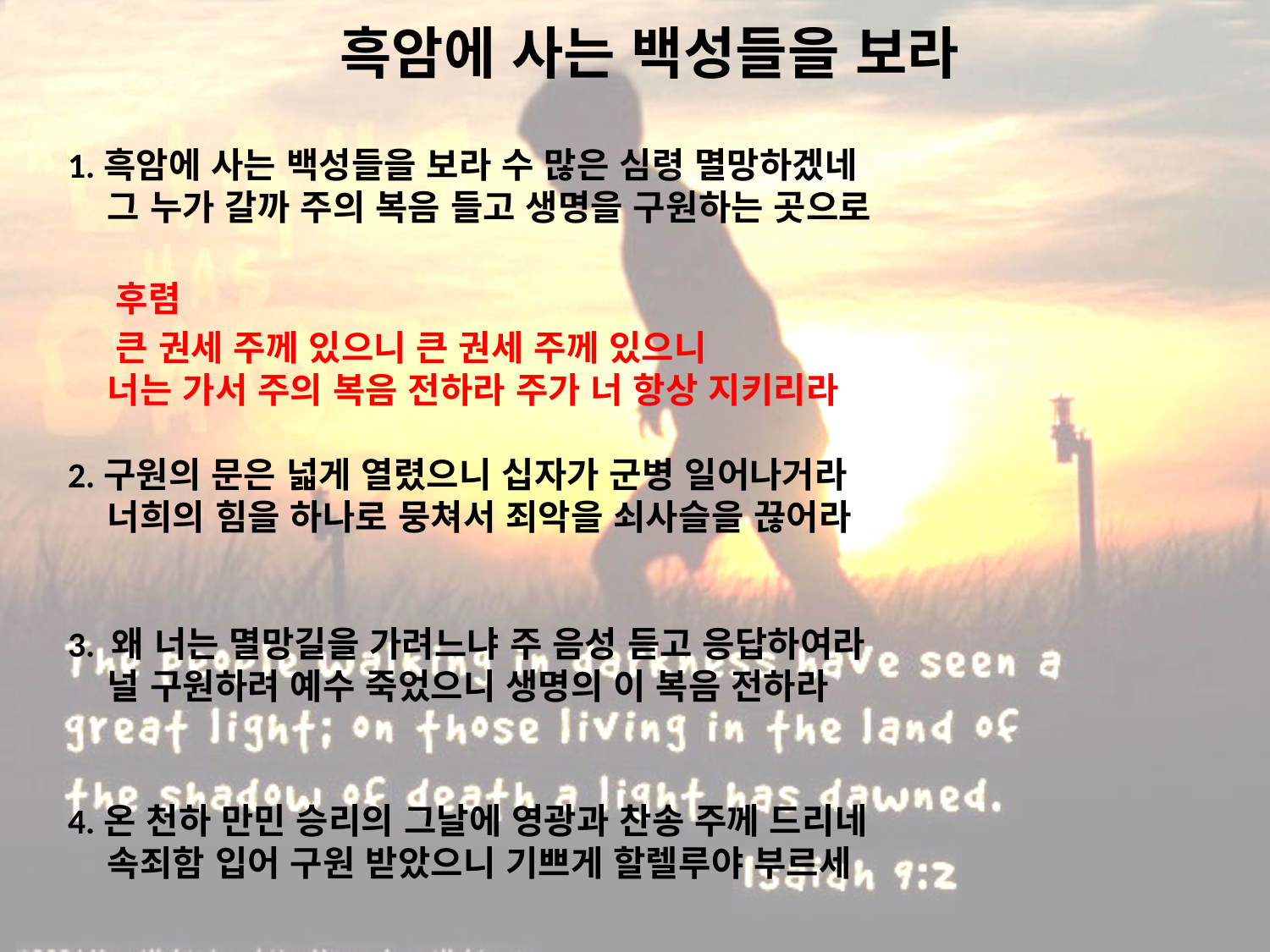

# 흑암에 사는 백성들을 보라
1.흑암에 사는 백성들을 보라 수 많은 심령 멸망하겠네
    그 누가 갈까 주의 복음 들고 생명을 구원하는 곳으로
    후렴
    큰 권세 주께 있으니 큰 권세 주께 있으니
    너는 가서 주의 복음 전하라 주가 너 항상 지키리라
2.구원의 문은 넓게 열렸으니 십자가 군병 일어나거라
    너희의 힘을 하나로 뭉쳐서 죄악을 쇠사슬을 끊어라
3. 왜 너는 멸망길을 가려느냐 주 음성 듣고 응답하여라
    널 구원하려 예수 죽었으니 생명의 이 복음 전하라
4.온 천하 만민 승리의 그날에 영광과 찬송 주께 드리네
    속죄함 입어 구원 받았으니 기쁘게 할렐루야 부르세